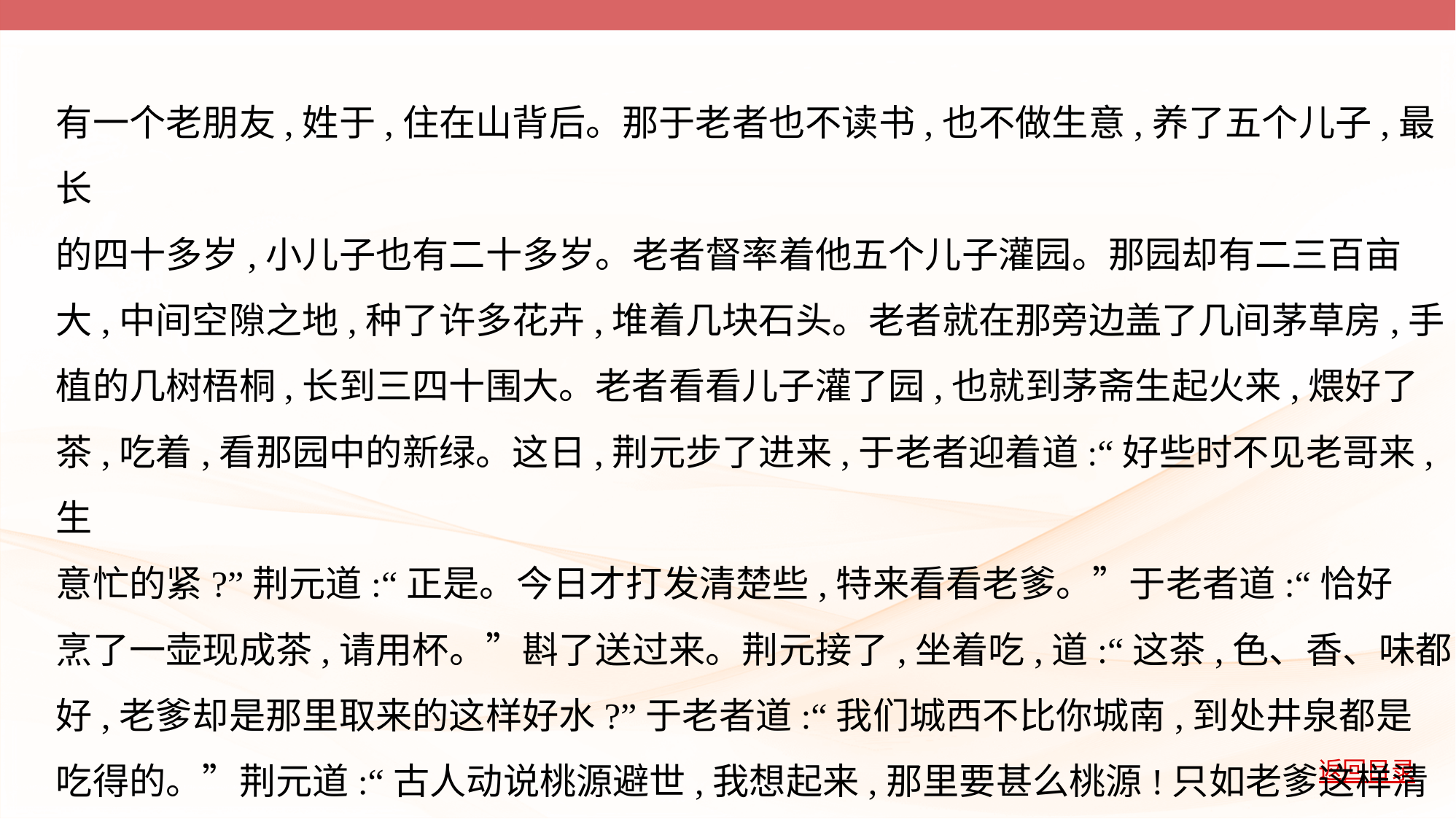

有一个老朋友,姓于,住在山背后。那于老者也不读书,也不做生意,养了五个儿子,最长
的四十多岁,小儿子也有二十多岁。老者督率着他五个儿子灌园。那园却有二三百亩
大,中间空隙之地,种了许多花卉,堆着几块石头。老者就在那旁边盖了几间茅草房,手
植的几树梧桐,长到三四十围大。老者看看儿子灌了园,也就到茅斋生起火来,煨好了
茶,吃着,看那园中的新绿。这日,荆元步了进来,于老者迎着道:“好些时不见老哥来,生
意忙的紧?”荆元道:“正是。今日才打发清楚些,特来看看老爹。”于老者道:“恰好
烹了一壶现成茶,请用杯。”斟了送过来。荆元接了,坐着吃,道:“这茶,色、香、味都
好,老爹却是那里取来的这样好水?”于老者道:“我们城西不比你城南,到处井泉都是
吃得的。”荆元道:“古人动说桃源避世,我想起来,那里要甚么桃源!只如老爹这样清
闲自在,住在这样城市山林的所在,就是现在的活神仙了!”于老者道:“只是我老拙一